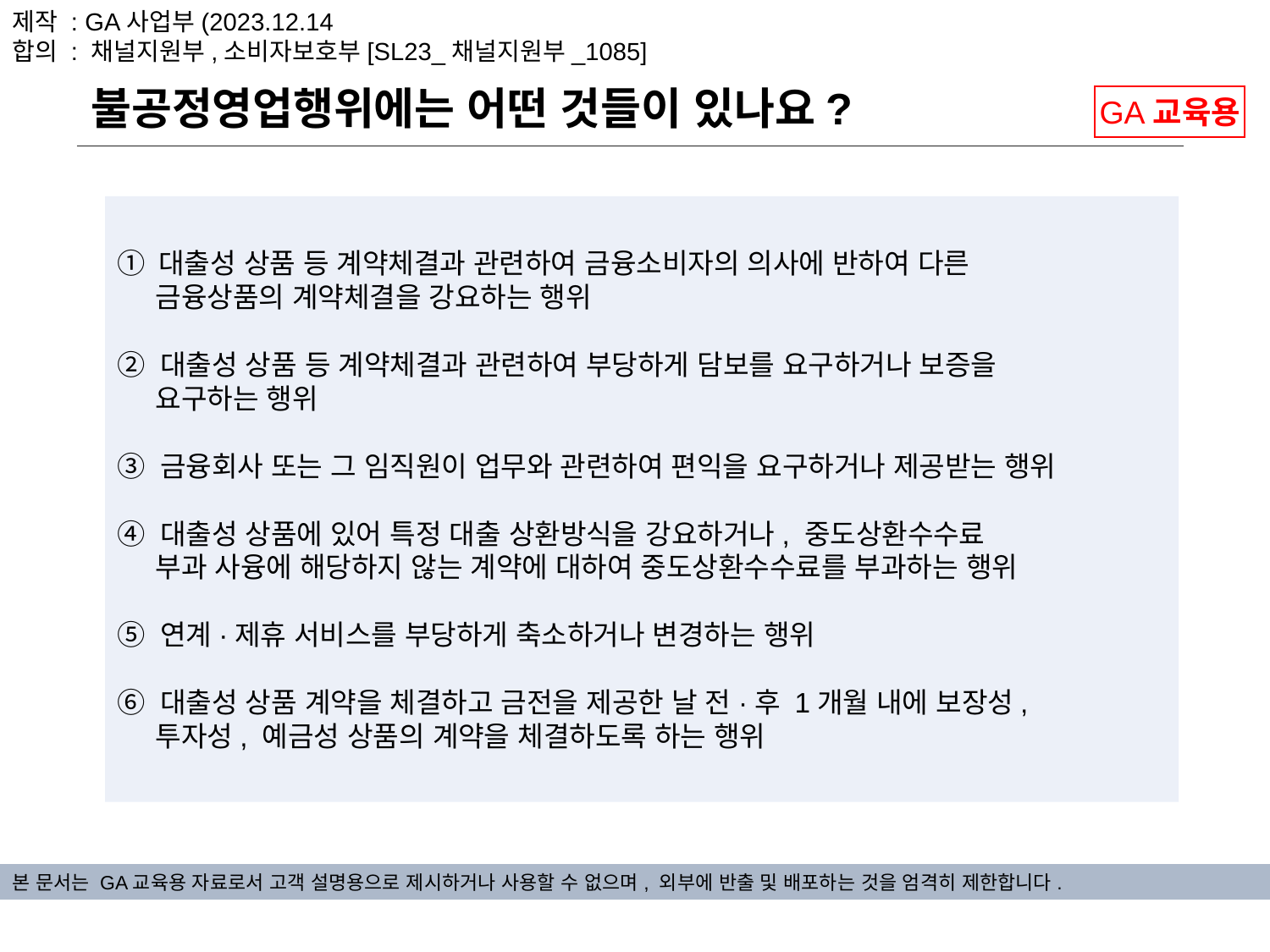

제작 : GA사업부(2023.12.14
합의 : 채널지원부,소비자보호부[SL23_채널지원부_1085]
불공정영업행위에는 어떤 것들이 있나요?
GA교육용
① 대출성 상품 등 계약체결과 관련하여 금융소비자의 의사에 반하여 다른
    금융상품의 계약체결을 강요하는 행위

② 대출성 상품 등 계약체결과 관련하여 부당하게 담보를 요구하거나 보증을
    요구하는 행위

③ 금융회사 또는 그 임직원이 업무와 관련하여 편익을 요구하거나 제공받는 행위

④ 대출성 상품에 있어 특정 대출 상환방식을 강요하거나, 중도상환수수료
    부과 사융에 해당하지 않는 계약에 대하여 중도상환수수료를 부과하는 행위

⑤ 연계·제휴 서비스를 부당하게 축소하거나 변경하는 행위

⑥ 대출성 상품 계약을 체결하고 금전을 제공한 날 전·후 1개월 내에 보장성,
    투자성, 예금성 상품의 계약을 체결하도록 하는 행위
본 문서는 GA교육용 자료로서 고객 설명용으로 제시하거나 사용할 수 없으며, 외부에 반출 및 배포하는 것을 엄격히 제한합니다.